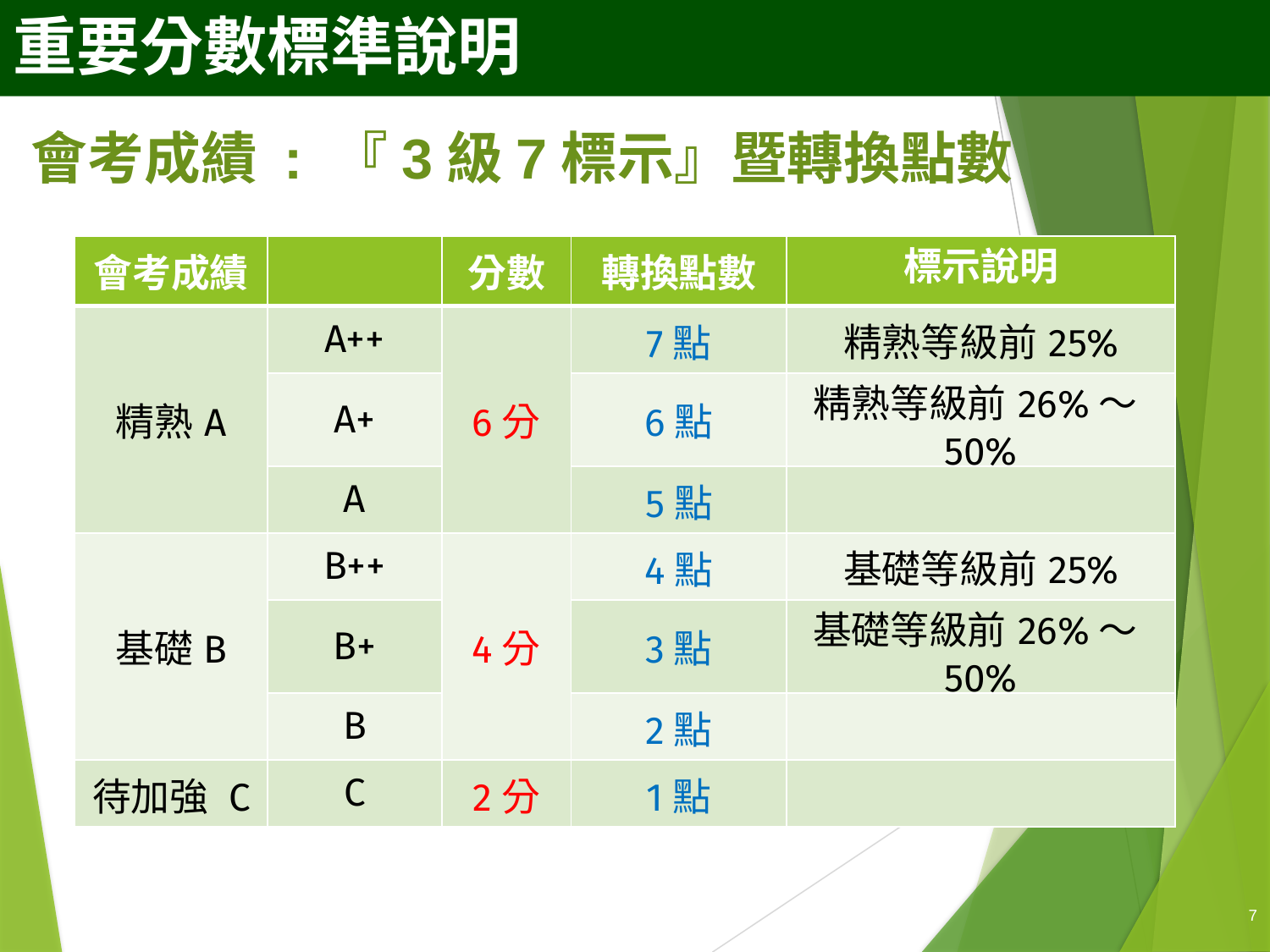

重要分數標準說明
會考成績 : 『3級7標示』暨轉換點數
| 會考成績 |  | 分數 | 轉換點數 | 標示說明 |
| --- | --- | --- | --- | --- |
| 精熟A | A++ | 6分 | 7點 | 精熟等級前25% |
|  | A+ |  | 6點 | 精熟等級前26%～50% |
|  | A |  | 5點 |  |
| 基礎B | B++ | 4分 | 4點 | 基礎等級前25% |
|  | B+ |  | 3點 | 基礎等級前26%～50% |
|  | B |  | 2點 |  |
| 待加強 C | C | 2分 | 1點 |  |
7